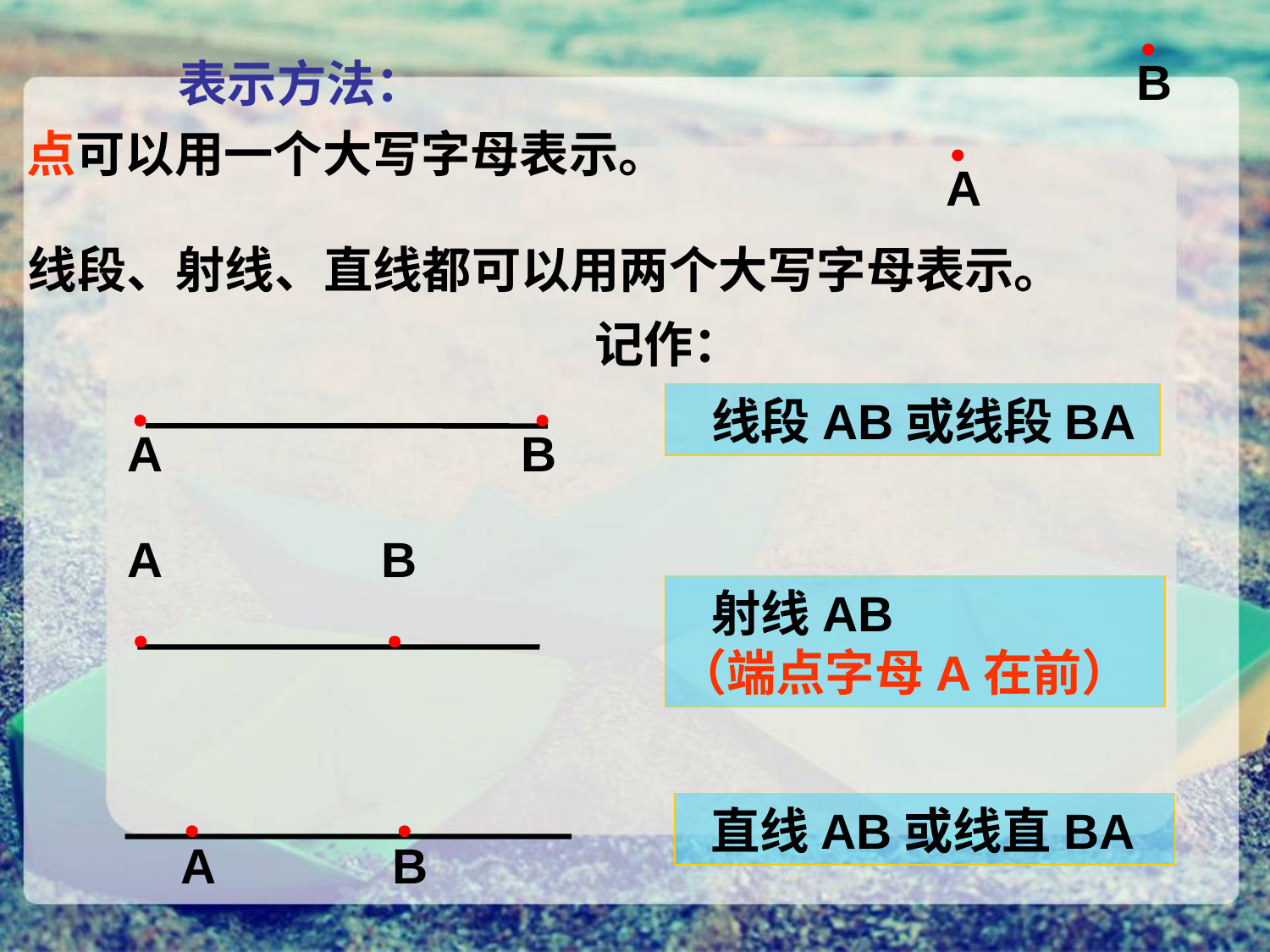

B

表示方法：
点可以用一个大写字母表示。
A

线段、射线、直线都可以用两个大写字母表示。
记作：
  线段AB或线段BA

A
B
A
B
A
B
  射线AB
（端点字母A在前）

 直线AB或线直BA